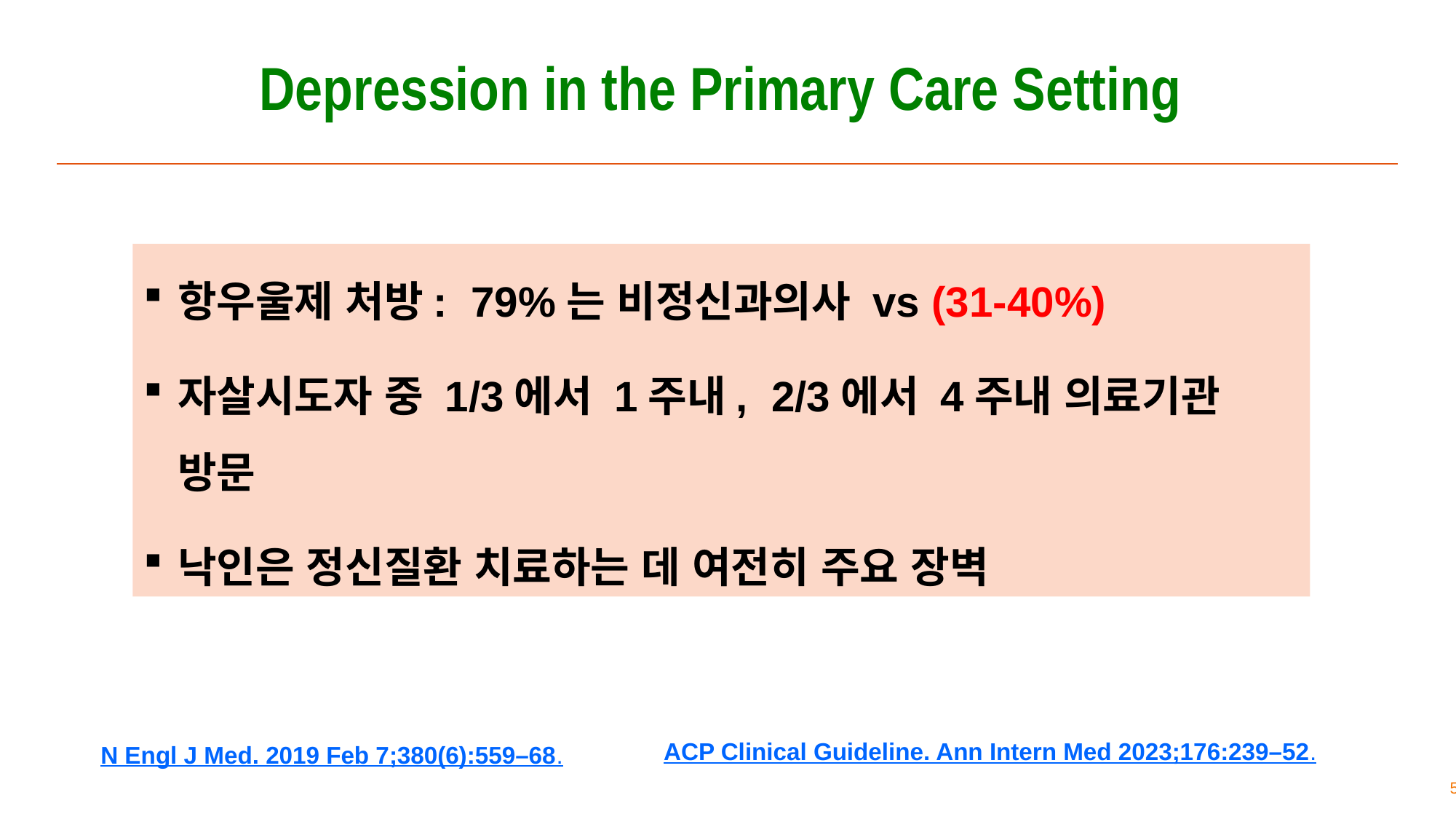

# Depression in the Primary Care Setting
항우울제 처방:  79%는 비정신과의사 vs (31-40%)
자살시도자 중 1/3에서 1주내,  2/3에서 4주내 의료기관 방문
낙인은 정신질환 치료하는 데 여전히 주요 장벽
ACP Clinical Guideline. Ann Intern Med 2023;176:239–52.
N Engl J Med. 2019 Feb 7;380(6):559–68.